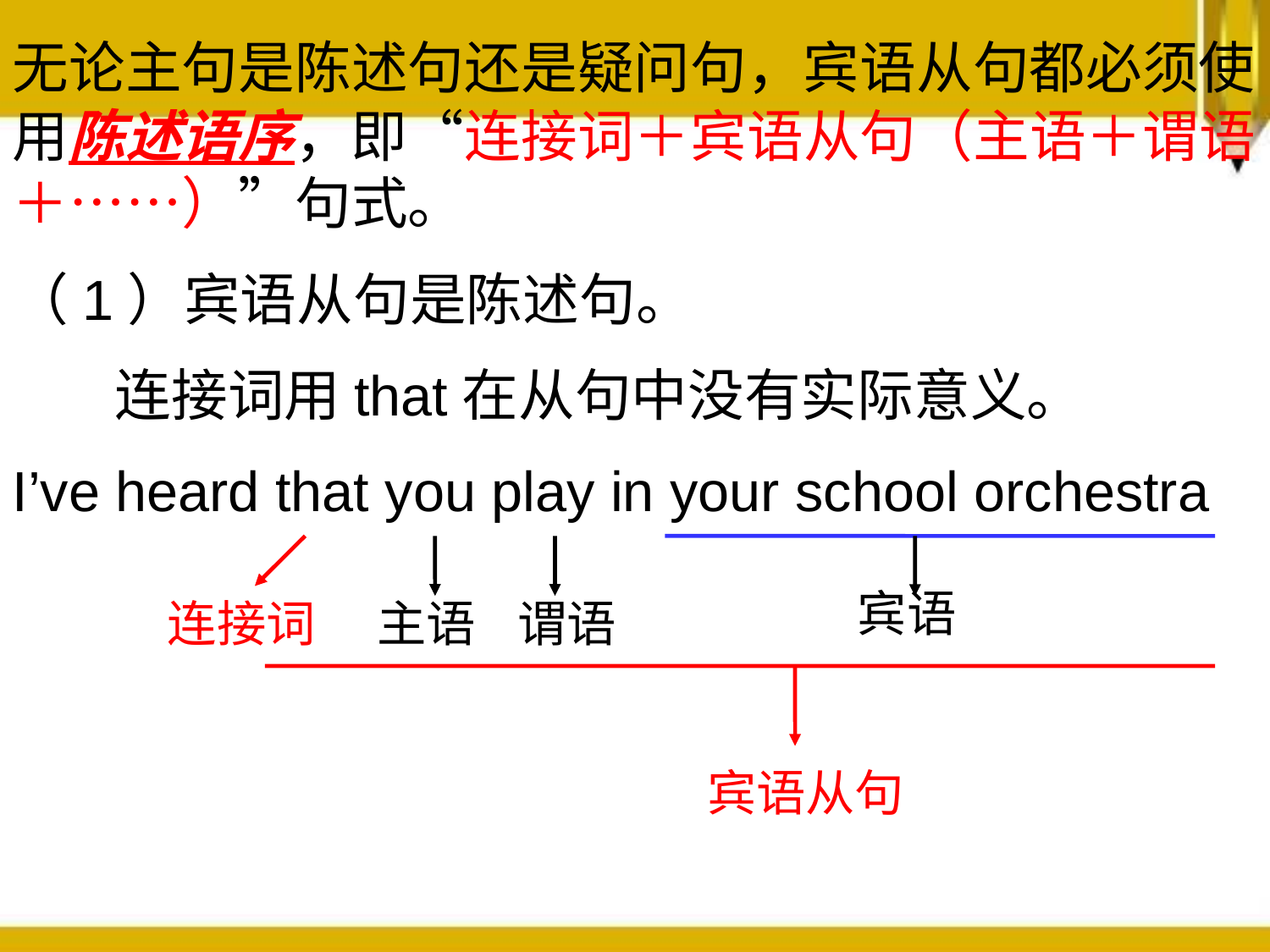

无论主句是陈述句还是疑问句，宾语从句都必须使用陈述语序，即“连接词＋宾语从句（主语＋谓语＋……）”句式。
（1）宾语从句是陈述句。
       连接词用that在从句中没有实际意义。
I’ve heard that you play in your school orchestra

宾语
连接词
主语
谓语

宾语从句